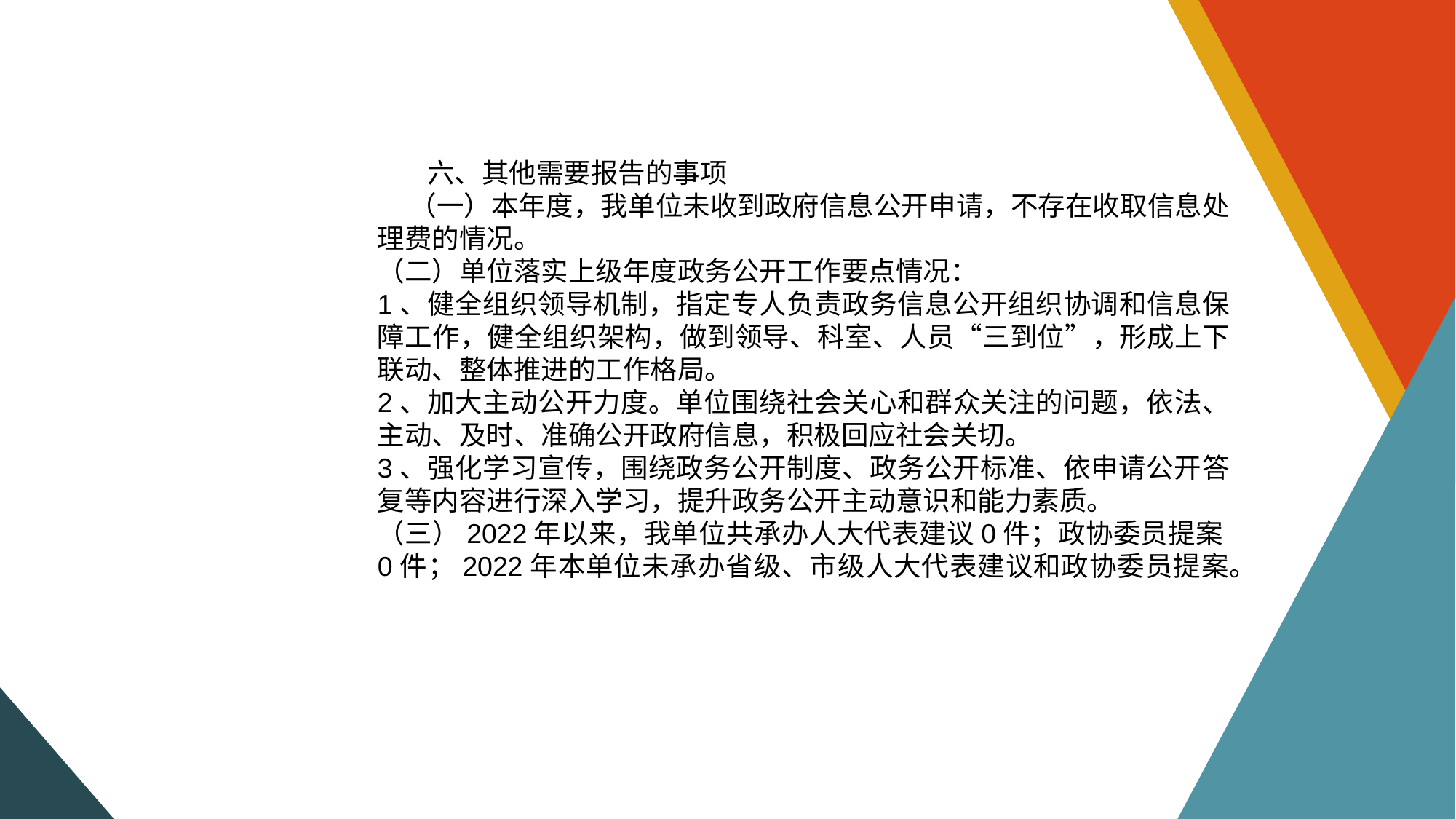

六、其他需要报告的事项
    （一）本年度，我单位未收到政府信息公开申请，不存在收取信息处理费的情况。
（二）单位落实上级年度政务公开工作要点情况：
1、健全组织领导机制，指定专人负责政务信息公开组织协调和信息保障工作，健全组织架构，做到领导、科室、人员“三到位”，形成上下联动、整体推进的工作格局。
2、加大主动公开力度。单位围绕社会关心和群众关注的问题，依法、主动、及时、准确公开政府信息，积极回应社会关切。
3、强化学习宣传，围绕政务公开制度、政务公开标准、依申请公开答复等内容进行深入学习，提升政务公开主动意识和能力素质。
（三）2022年以来，我单位共承办人大代表建议0件；政协委员提案0件；2022年本单位未承办省级、市级人大代表建议和政协委员提案。